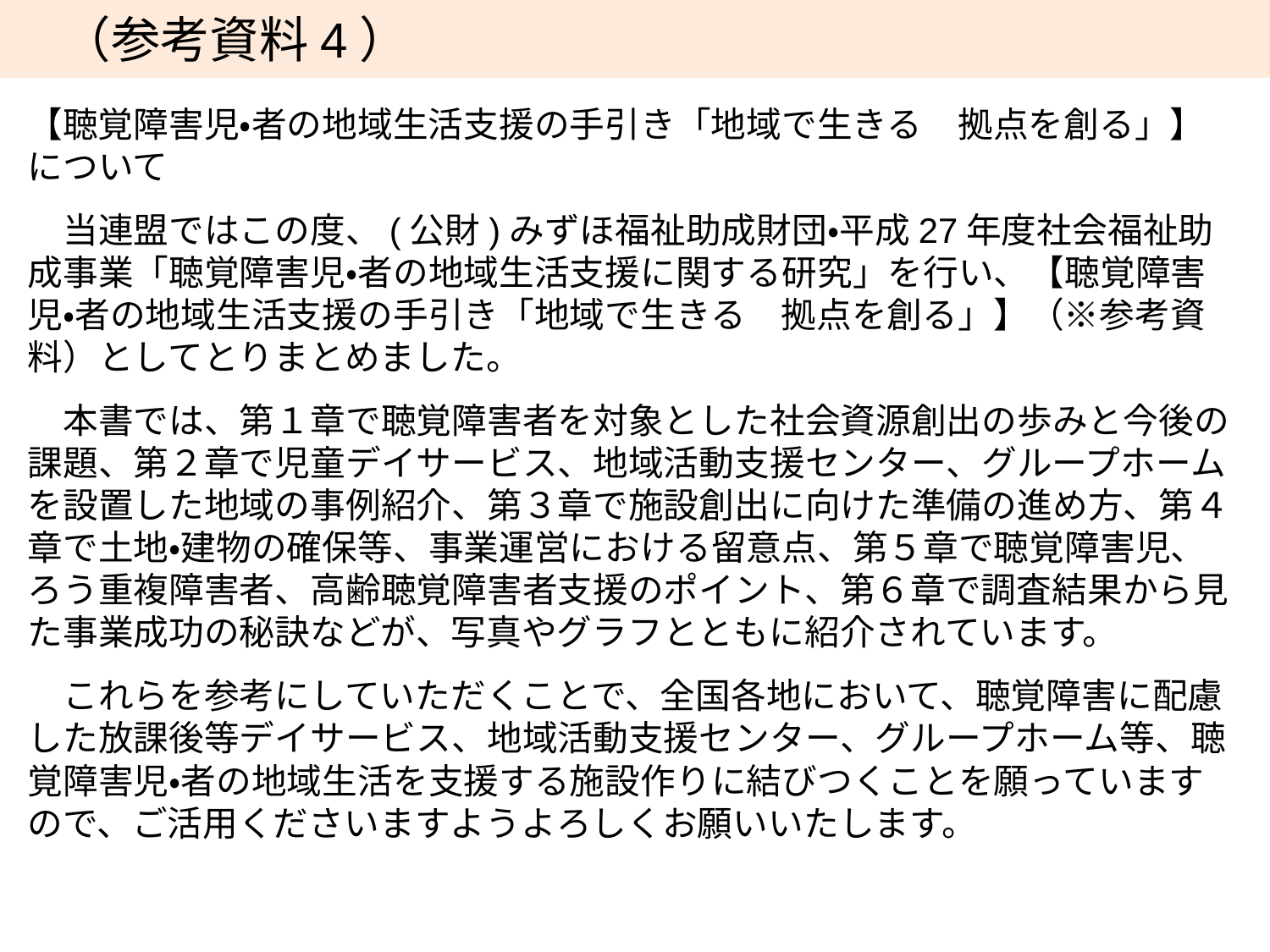

（参考資料4）
【聴覚障害児・者の地域生活支援の手引き「地域で生きる　拠点を創る」】について
　当連盟ではこの度、(公財)みずほ福祉助成財団・平成27年度社会福祉助成事業「聴覚障害児・者の地域生活支援に関する研究」を行い、【聴覚障害児・者の地域生活支援の手引き「地域で生きる　拠点を創る」】（※参考資料）としてとりまとめました。
　本書では、第１章で聴覚障害者を対象とした社会資源創出の歩みと今後の課題、第２章で児童デイサービス、地域活動支援センター、グループホームを設置した地域の事例紹介、第３章で施設創出に向けた準備の進め方、第４章で土地・建物の確保等、事業運営における留意点、第５章で聴覚障害児、ろう重複障害者、高齢聴覚障害者支援のポイント、第６章で調査結果から見た事業成功の秘訣などが、写真やグラフとともに紹介されています。
　これらを参考にしていただくことで、全国各地において、聴覚障害に配慮した放課後等デイサービス、地域活動支援センター、グループホーム等、聴覚障害児・者の地域生活を支援する施設作りに結びつくことを願っていますので、ご活用くださいますようよろしくお願いいたします。